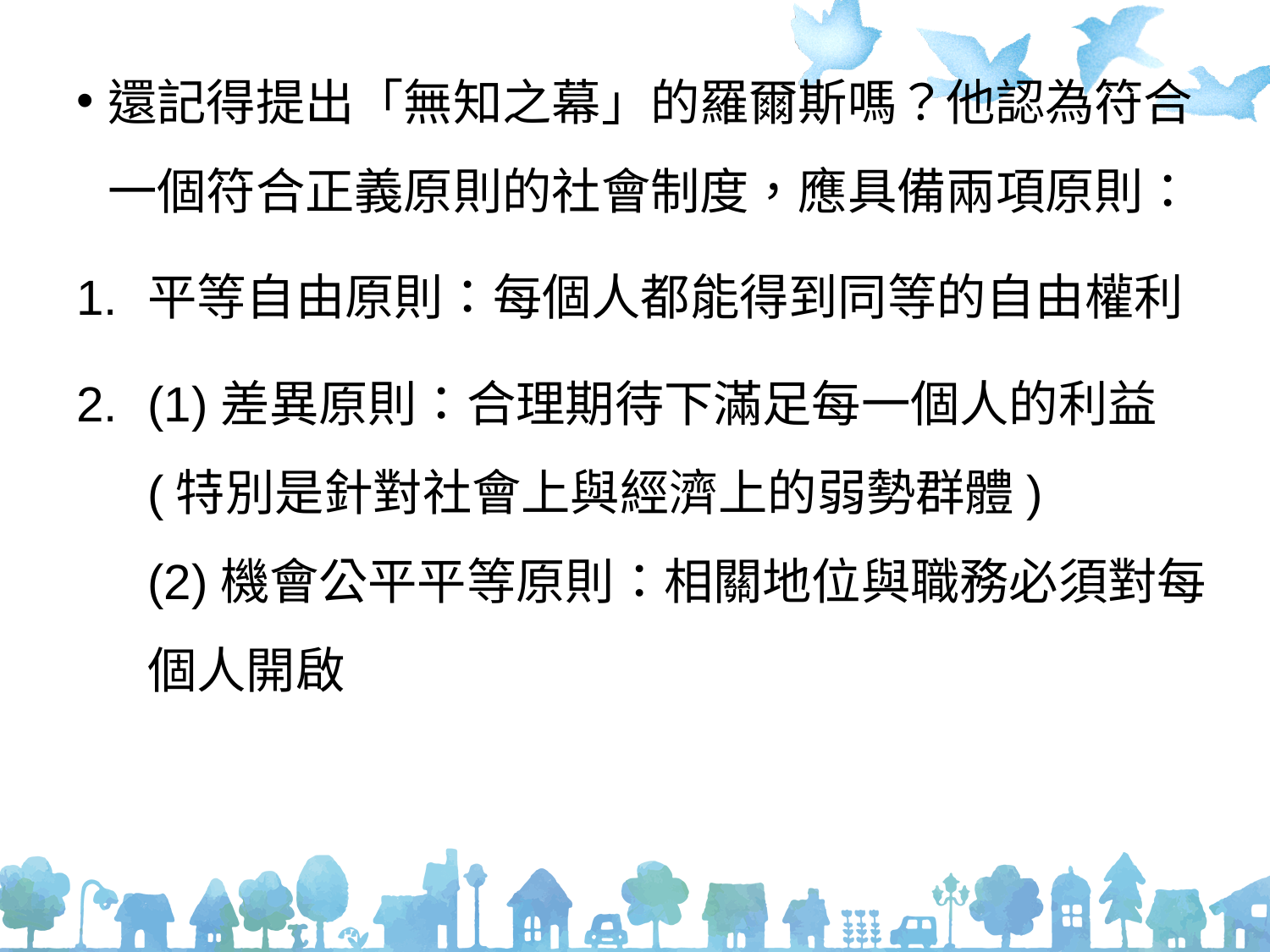

還記得提出「無知之幕」的羅爾斯嗎？他認為符合一個符合正義原則的社會制度，應具備兩項原則：
平等自由原則：每個人都能得到同等的自由權利
(1)差異原則：合理期待下滿足每一個人的利益(特別是針對社會上與經濟上的弱勢群體)
(2)機會公平平等原則：相關地位與職務必須對每個人開啟